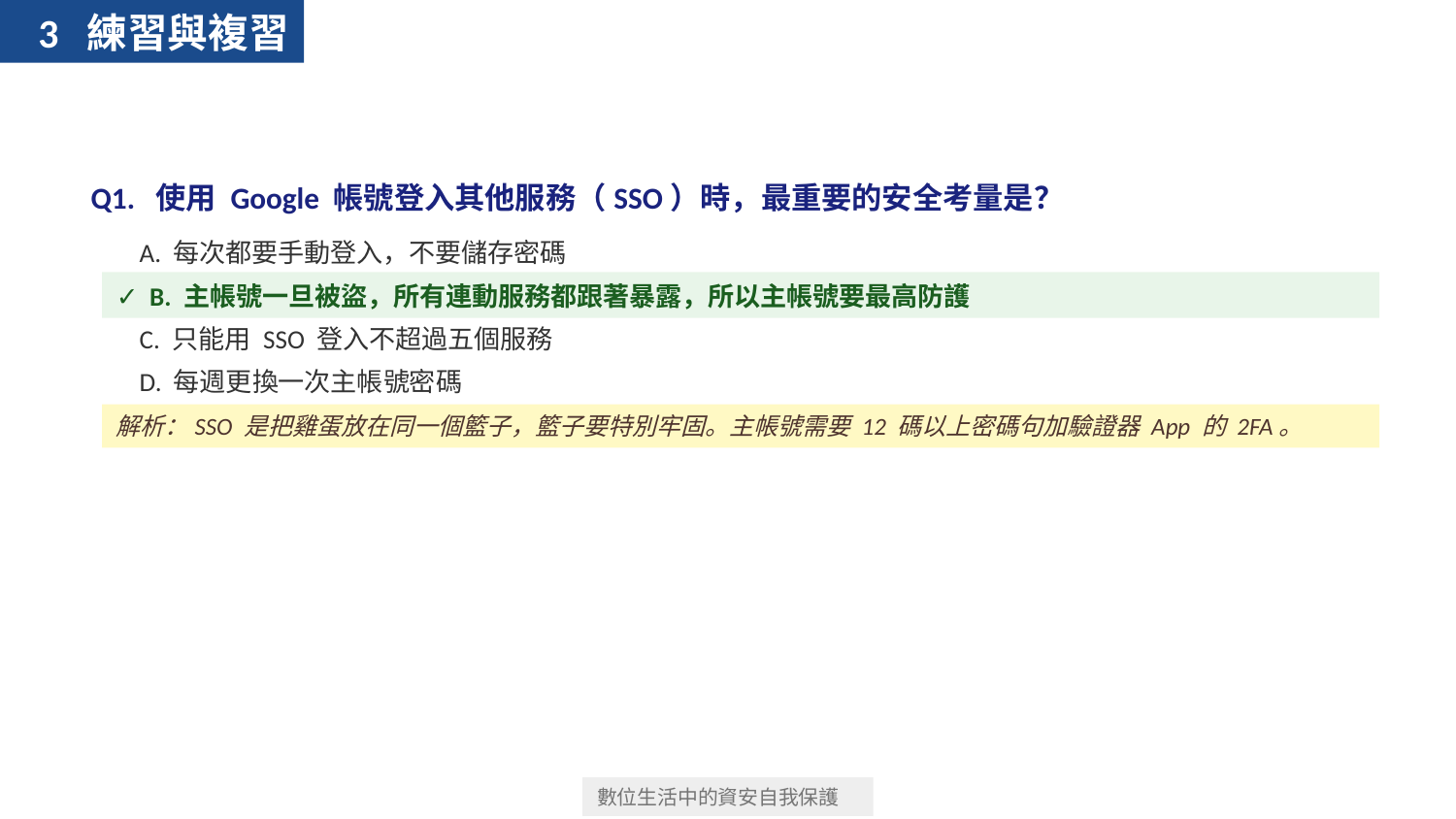

3  練習與複習
Q1.  使用 Google 帳號登入其他服務（SSO）時，最重要的安全考量是？
    A. 每次都要手動登入，不要儲存密碼
✓  B. 主帳號一旦被盜，所有連動服務都跟著暴露，所以主帳號要最高防護
    C. 只能用 SSO 登入不超過五個服務
    D. 每週更換一次主帳號密碼
解析：SSO 是把雞蛋放在同一個籃子，籃子要特別牢固。主帳號需要 12 碼以上密碼句加驗證器 App 的 2FA。
數位生活中的資安自我保護